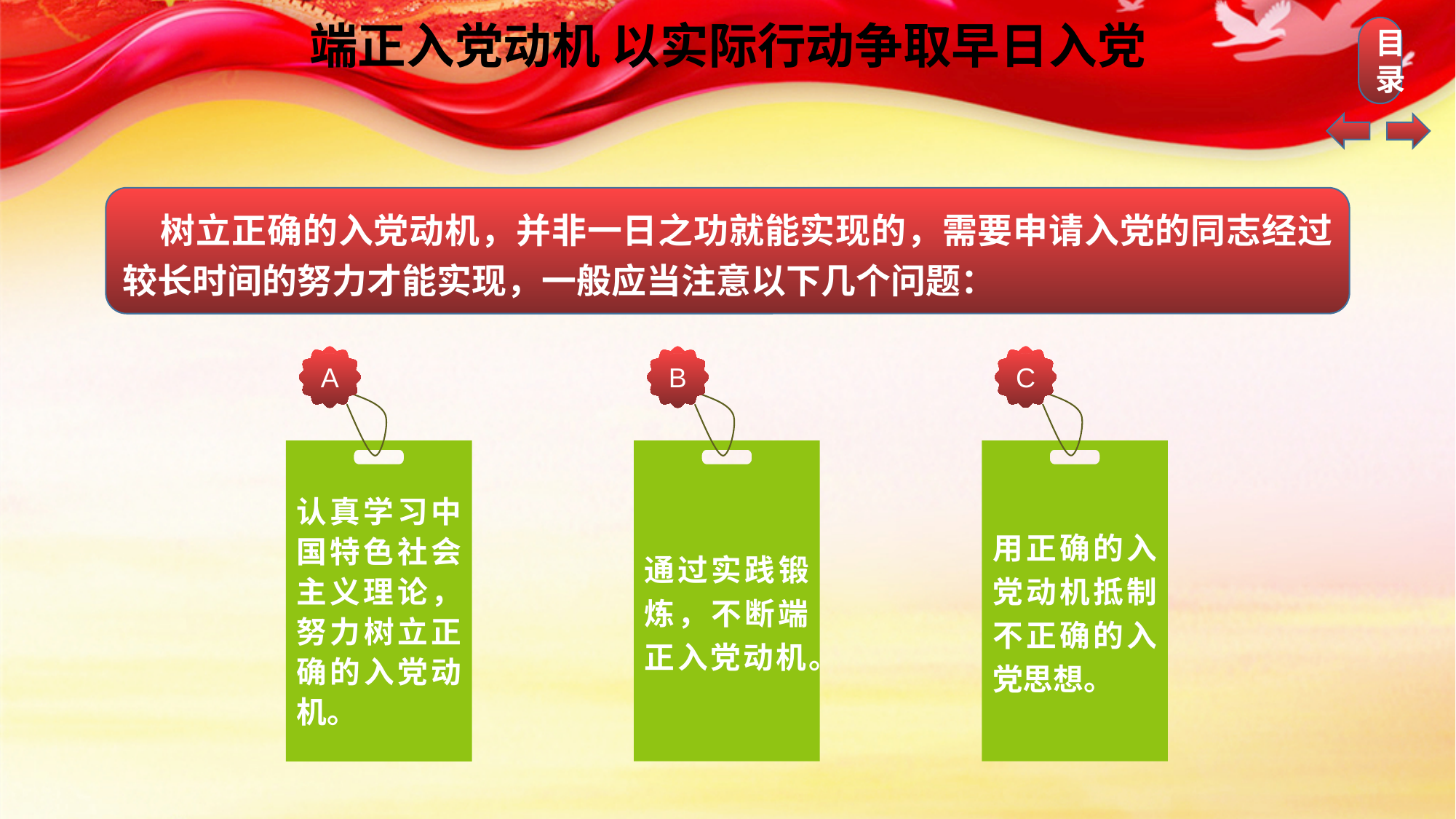

端正入党动机 以实际行动争取早日入党
    树立正确的入党动机，并非一日之功就能实现的，需要申请入党的同志经过较长时间的努力才能实现，一般应当注意以下几个问题：
A

认真学习中国特色社会主义理论，努力树立正确的入党动机。
B

通过实践锻炼，不断端正入党动机。
C

用正确的入党动机抵制不正确的入党思想。